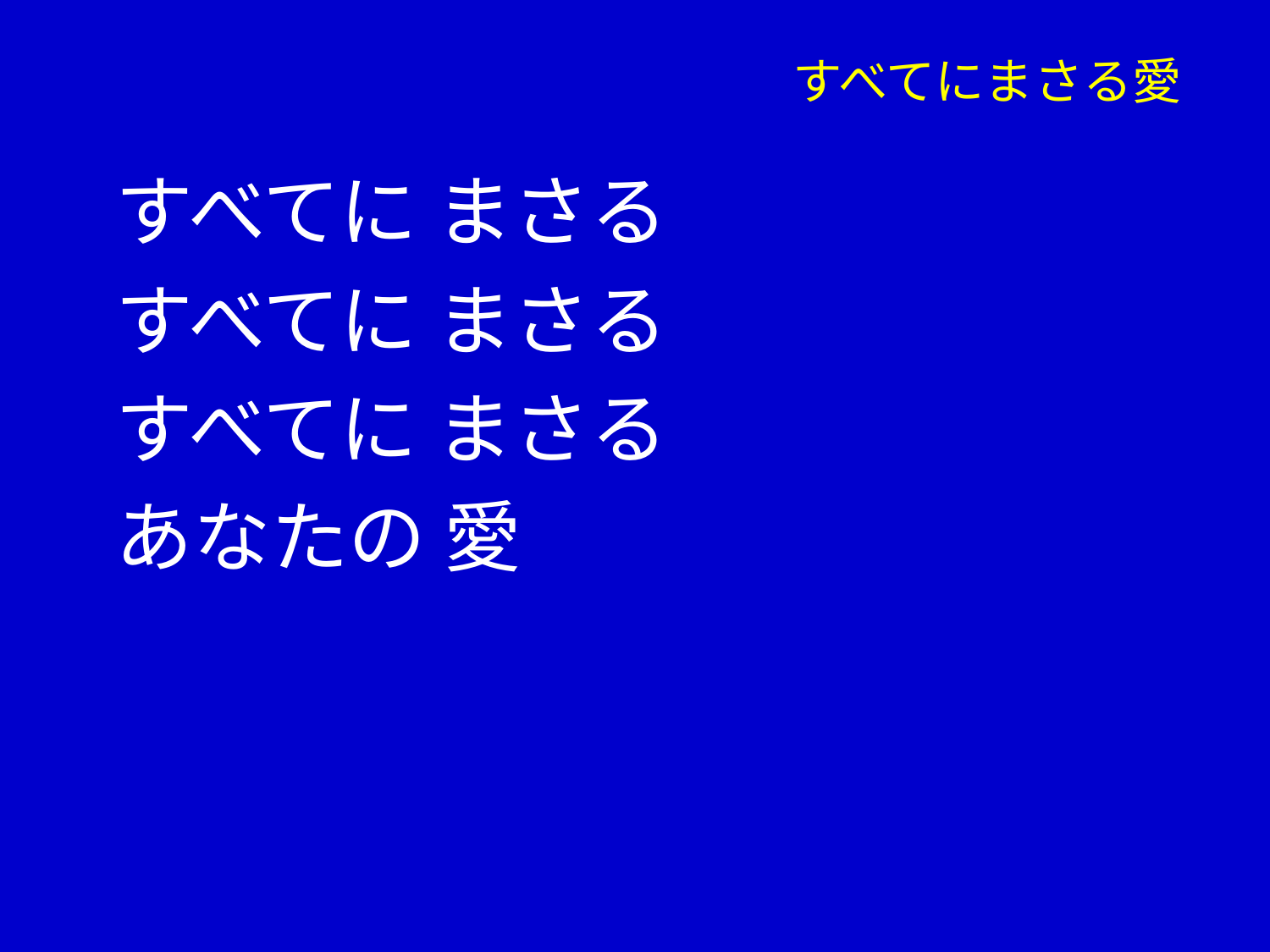

# すべてにまさる愛
すべてに まさる
すべてに まさる
すべてに まさる
あなたの 愛